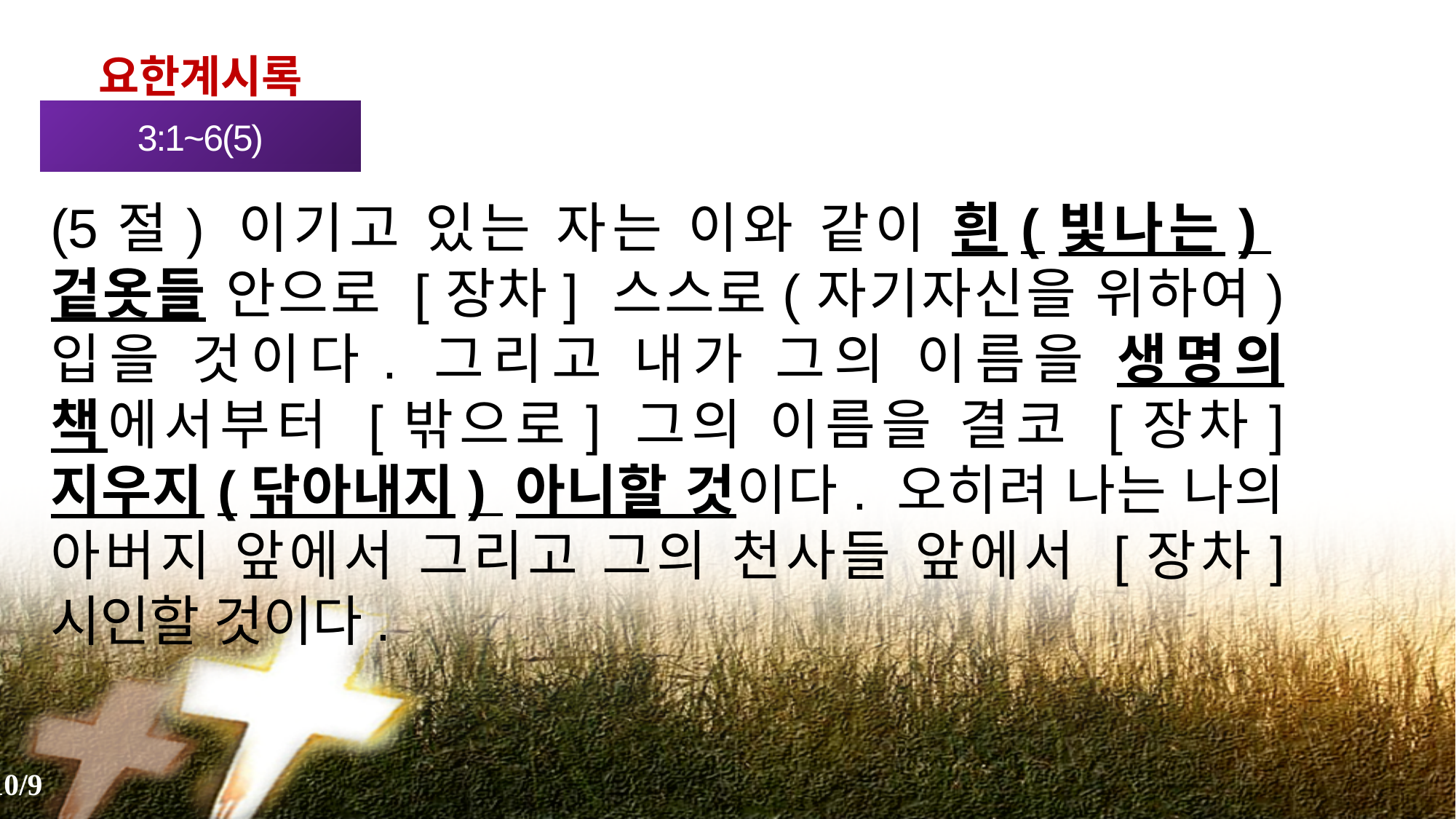

요한계시록

3:1~6(5)
(5절) 이기고 있는 자는 이와 같이 흰(빛나는) 겉옷들 안으로 [장차] 스스로(자기자신을 위하여) 입을 것이다. 그리고 내가 그의 이름을 생명의 책에서부터 [밖으로] 그의 이름을 결코 [장차] 지우지(닦아내지) 아니할 것이다. 오히려 나는 나의 아버지 앞에서 그리고 그의 천사들 앞에서 [장차] 시인할 것이다.